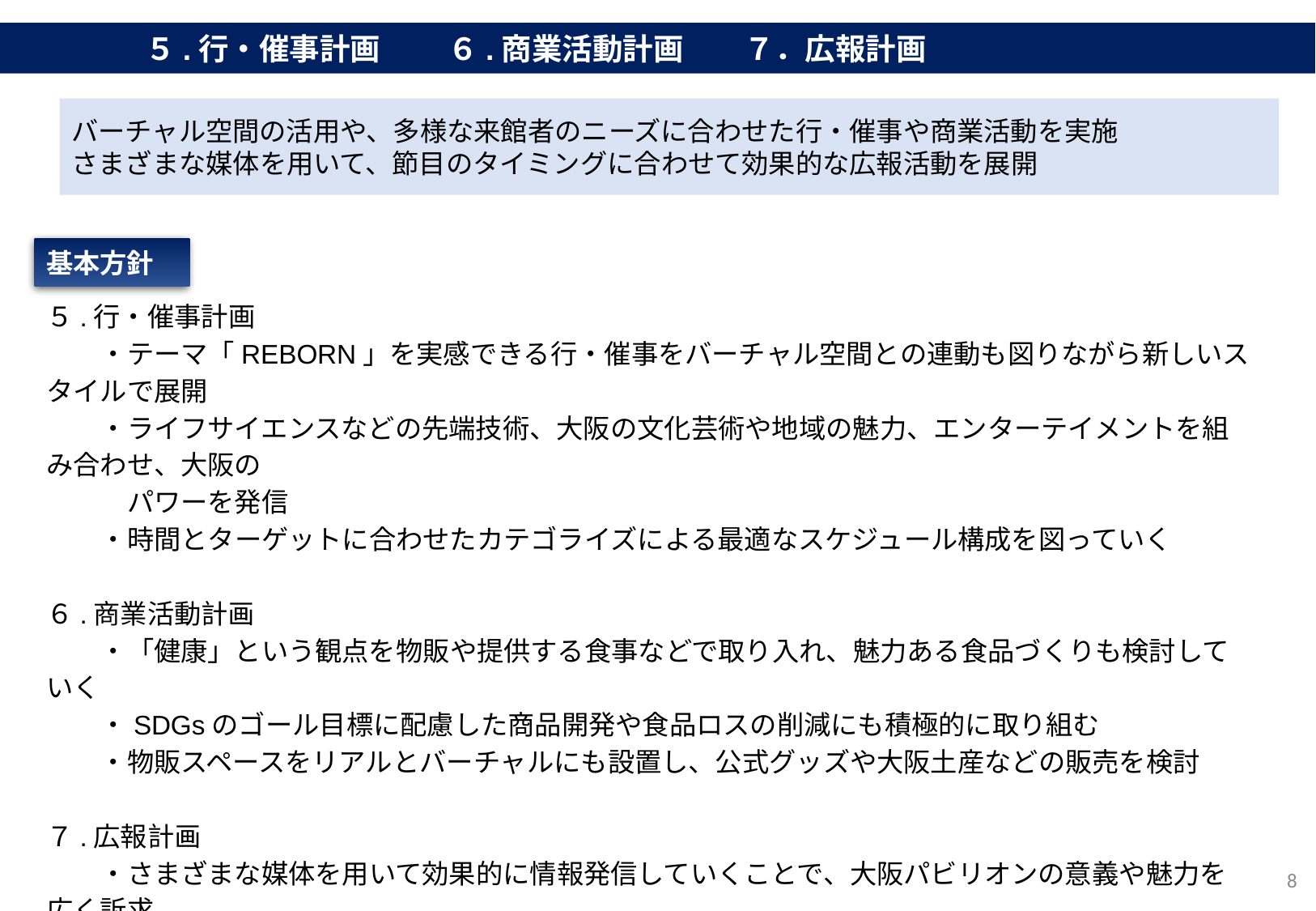

５.行・催事計画　 　６.商業活動計画　　７．広報計画
バーチャル空間の活用や、多様な来館者のニーズに合わせた行・催事や商業活動を実施
さまざまな媒体を用いて、節目のタイミングに合わせて効果的な広報活動を展開
基本方針
５.行・催事計画
　　・テーマ「REBORN」を実感できる行・催事をバーチャル空間との連動も図りながら新しいスタイルで展開
　　・ライフサイエンスなどの先端技術、大阪の文化芸術や地域の魅力、エンターテイメントを組み合わせ、大阪の
　　　パワーを発信
　　・時間とターゲットに合わせたカテゴライズによる最適なスケジュール構成を図っていく

６.商業活動計画
　　・「健康」という観点を物販や提供する食事などで取り入れ、魅力ある食品づくりも検討していく
　　・SDGsのゴール目標に配慮した商品開発や食品ロスの削減にも積極的に取り組む
　　・物販スペースをリアルとバーチャルにも設置し、公式グッズや大阪土産などの販売を検討

７.広報計画
　　・さまざまな媒体を用いて効果的に情報発信していくことで、大阪パビリオンの意義や魅力を広く訴求
　　・節目となるタイミングに合わせて、プレスリリースやイベントなどを実施し、万博全体の盛り上げにも貢献
　　・大阪のパワーと魅力を世界に発信、生活者や企業などの意識と行動変化を促すことをめざす

8